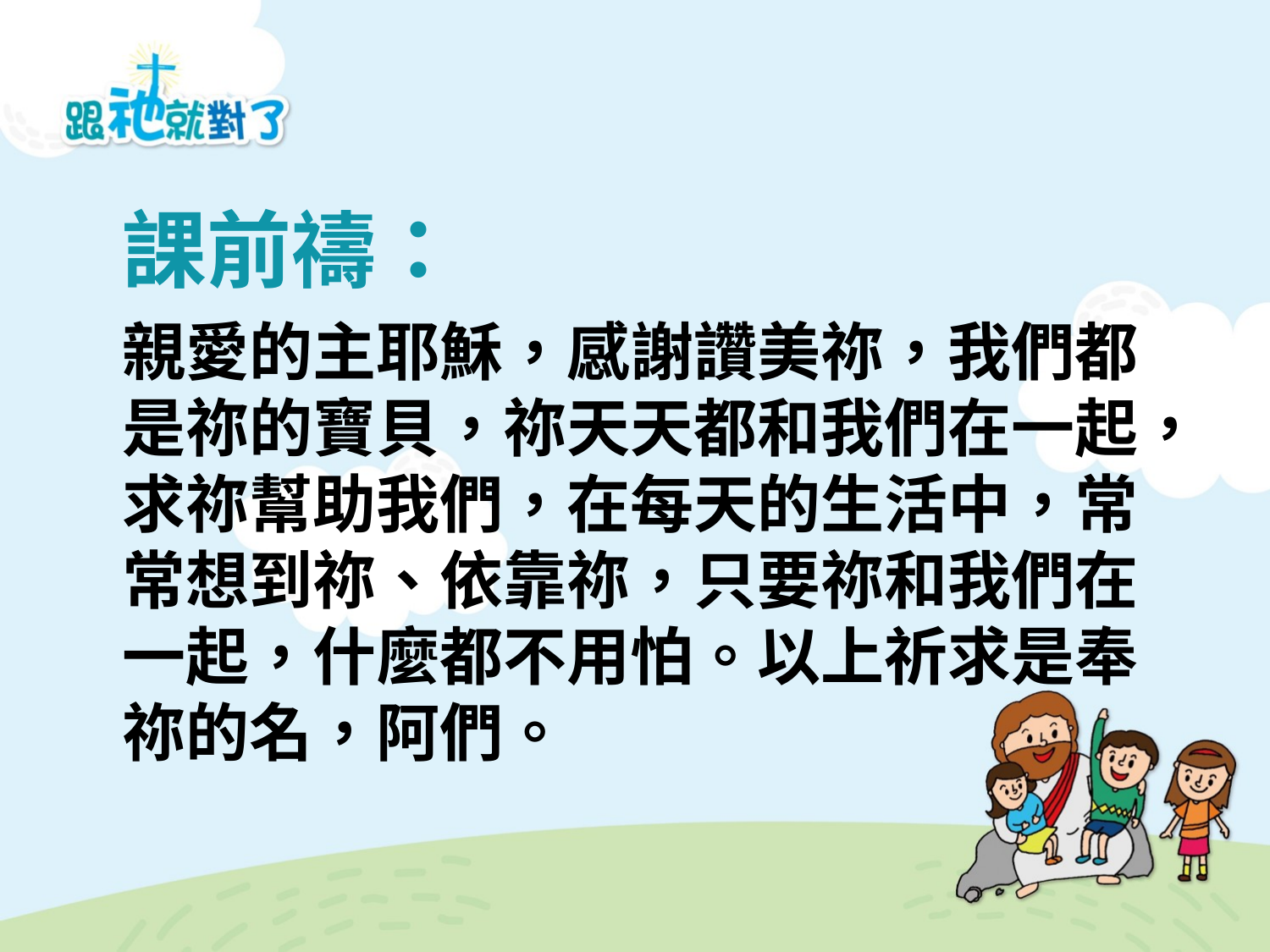

課前禱：
親愛的主耶穌，感謝讚美祢，我們都是祢的寶貝，祢天天都和我們在一起，求祢幫助我們，在每天的生活中，常常想到祢、依靠祢，只要祢和我們在一起，什麼都不用怕。以上祈求是奉祢的名，阿們。